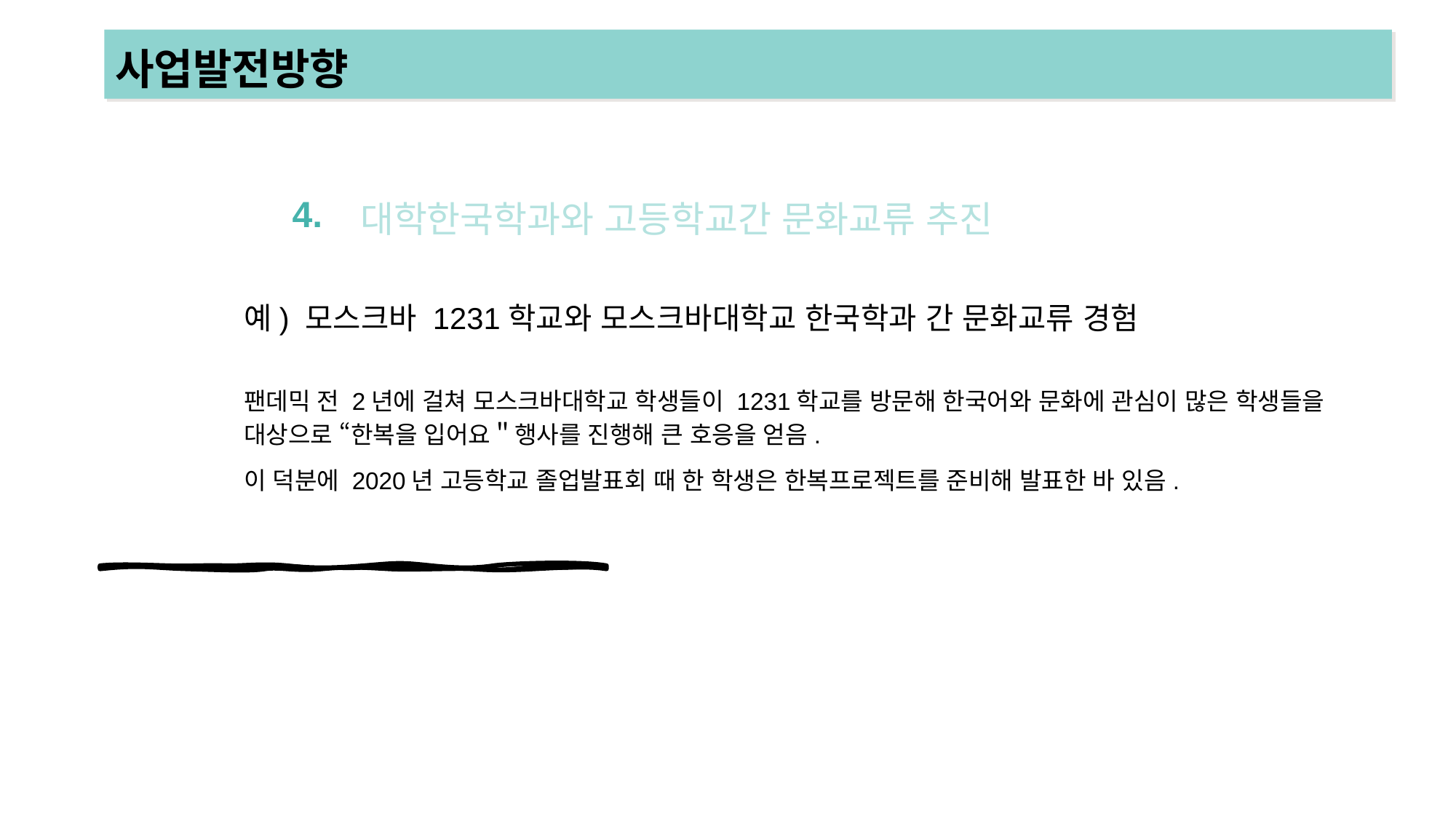

사업발전방향
대학한국학과와 고등학교간 문화교류 추진
 4.
예) 모스크바 1231학교와 모스크바대학교 한국학과 간 문화교류 경험

팬데믹 전 2년에 걸쳐 모스크바대학교 학생들이 1231학교를 방문해 한국어와 문화에 관심이 많은 학생들을 대상으로 “한복을 입어요＂행사를 진행해 큰 호응을 얻음.
이 덕분에 2020년 고등학교 졸업발표회 때 한 학생은 한복프로젝트를 준비해 발표한 바 있음.